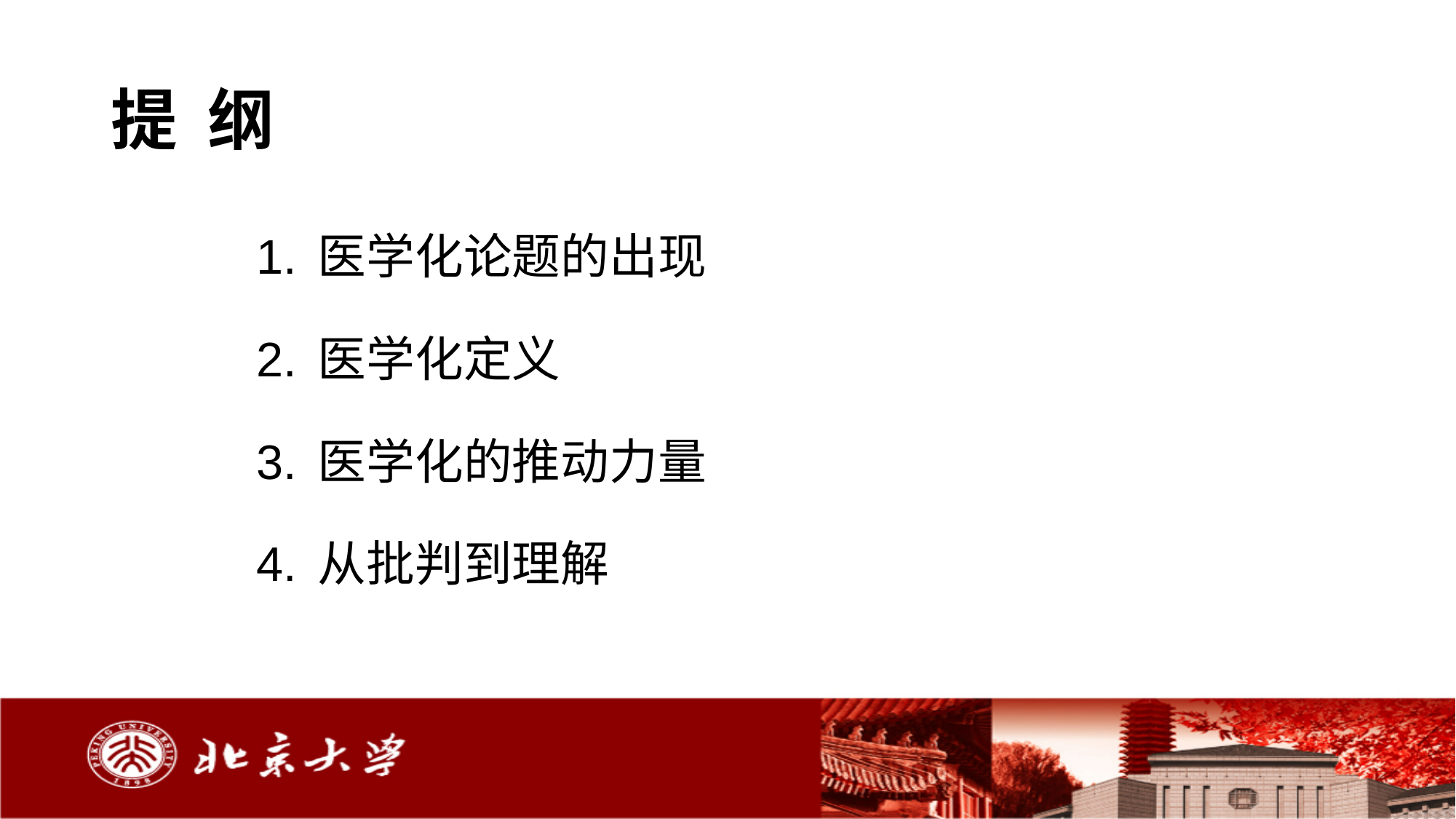

# 提  纲
医学化论题的出现
医学化定义
医学化的推动力量
从批判到理解